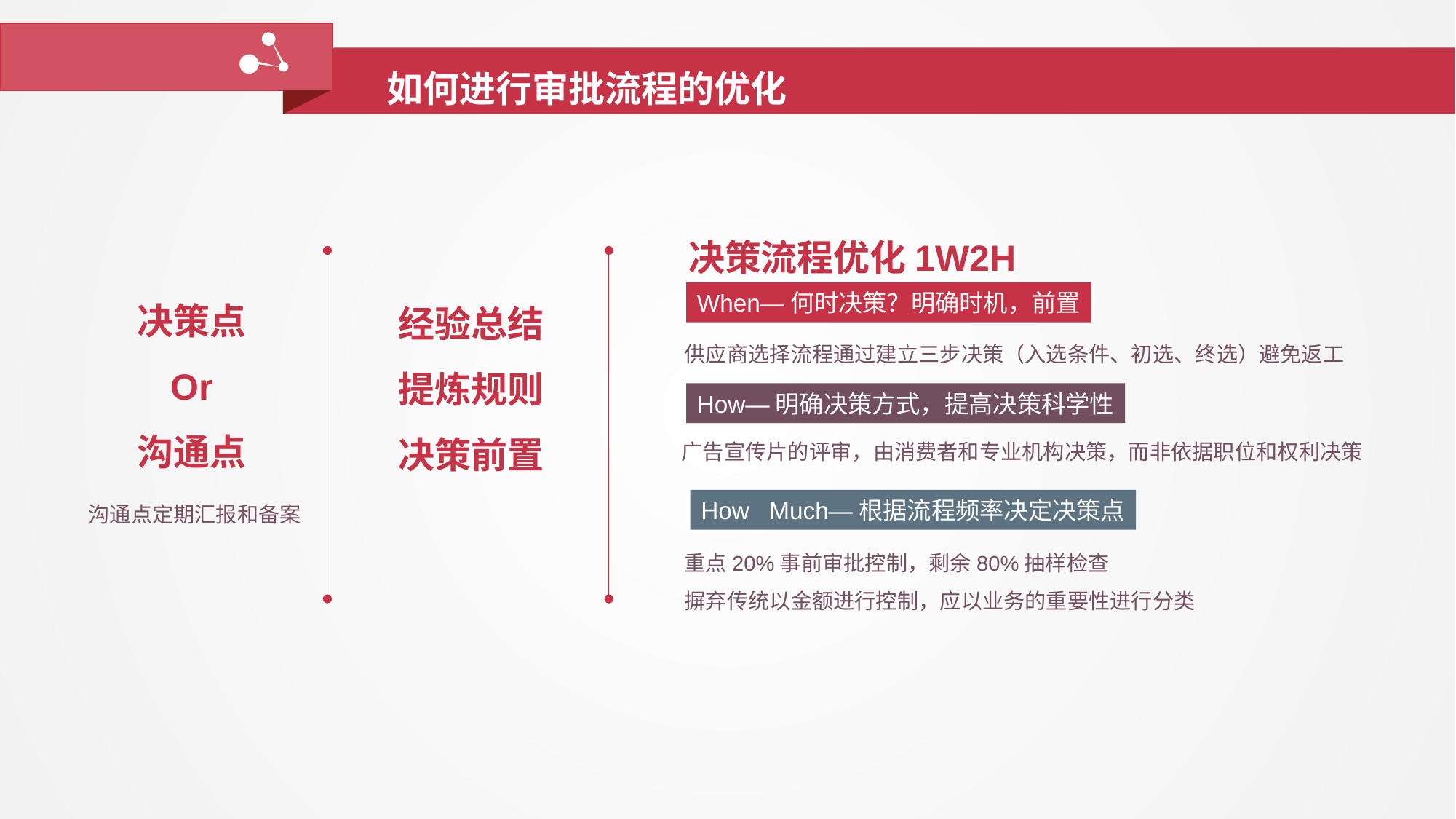

如何进行审批流程的优化
决策流程优化1W2H
决策点
Or
沟通点
经验总结
提炼规则
决策前置
When—何时决策？明确时机，前置
供应商选择流程通过建立三步决策（入选条件、初选、终选）避免返工
How—明确决策方式，提高决策科学性
广告宣传片的评审，由消费者和专业机构决策，而非依据职位和权利决策
沟通点定期汇报和备案
How   Much—根据流程频率决定决策点
重点20%事前审批控制，剩余80%抽样检查
摒弃传统以金额进行控制，应以业务的重要性进行分类